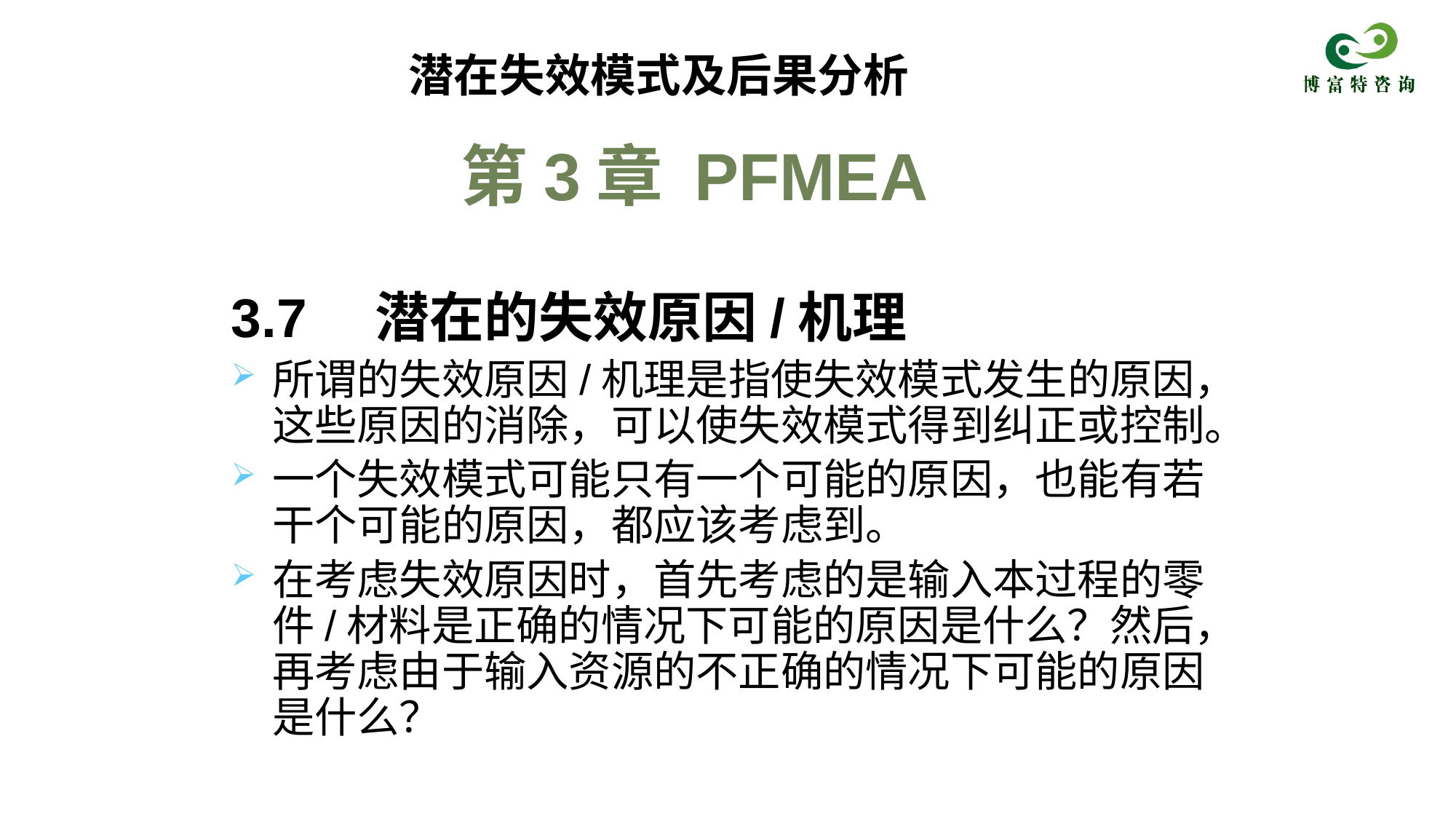

潜在失效模式及后果分析
# 第3章 PFMEA
3.7　潜在的失效原因/机理
所谓的失效原因/机理是指使失效模式发生的原因，这些原因的消除，可以使失效模式得到纠正或控制。
一个失效模式可能只有一个可能的原因，也能有若干个可能的原因，都应该考虑到。
在考虑失效原因时，首先考虑的是输入本过程的零件/材料是正确的情况下可能的原因是什么？然后，再考虑由于输入资源的不正确的情况下可能的原因是什么？
50